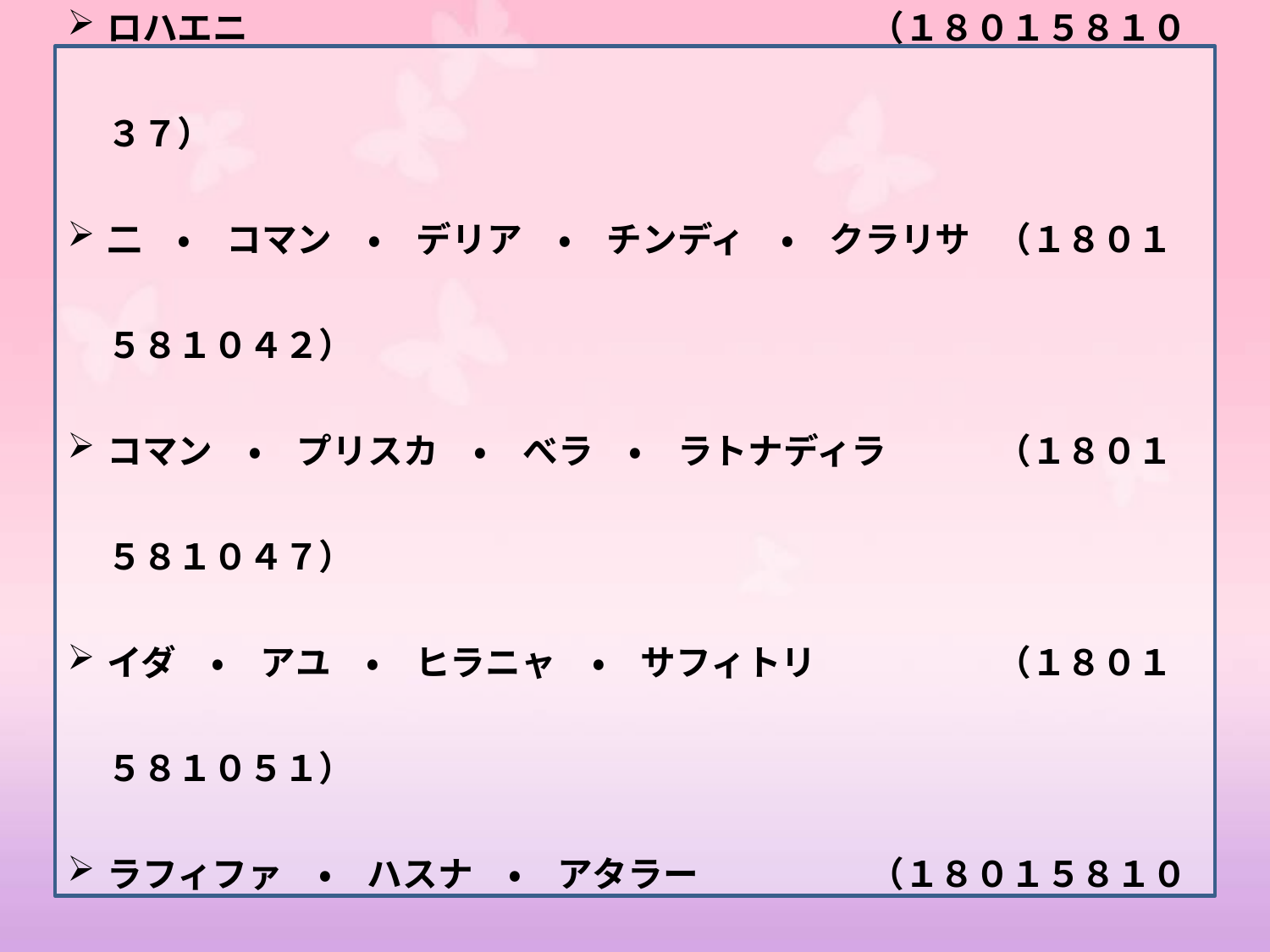

ロハエニ					（１８０１５８１０３７）
二　•　コマン　•　デリア　•　チンディ　•　クラリサ	（１８０１５８１０４２）
コマン　•　プリスカ　•　べラ　•　ラトナディラ	（１８０１５８１０４７）
イダ　•　アユ　•　ヒラニャ　•　サフィトリ		（１８０１５８１０５１）
ラフィファ　•　ハスナ　•　アタラー		（１８０１５８１０５２）